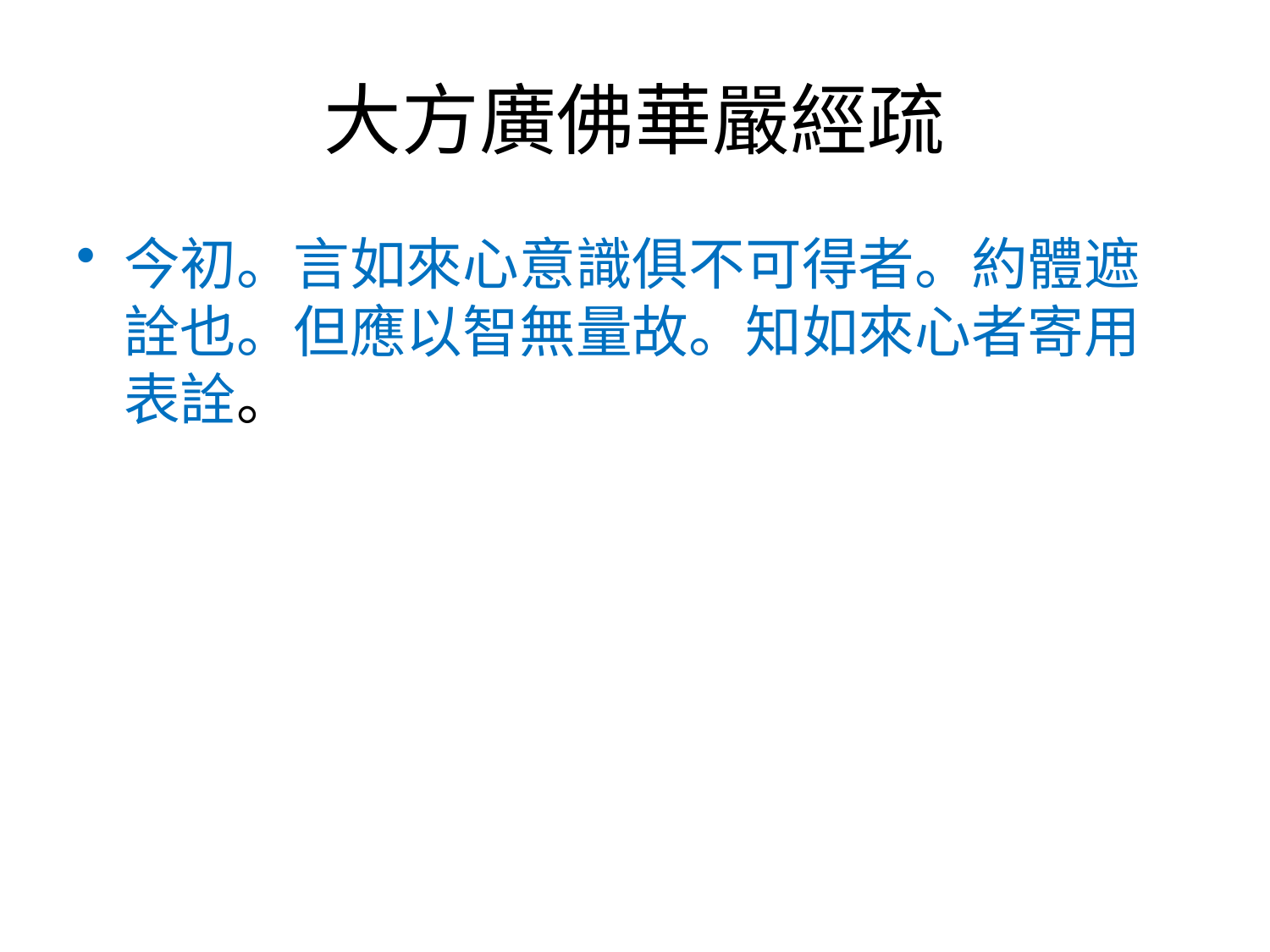

# 大方廣佛華嚴經疏
今初。言如來心意識俱不可得者。約體遮詮也。但應以智無量故。知如來心者寄用表詮。